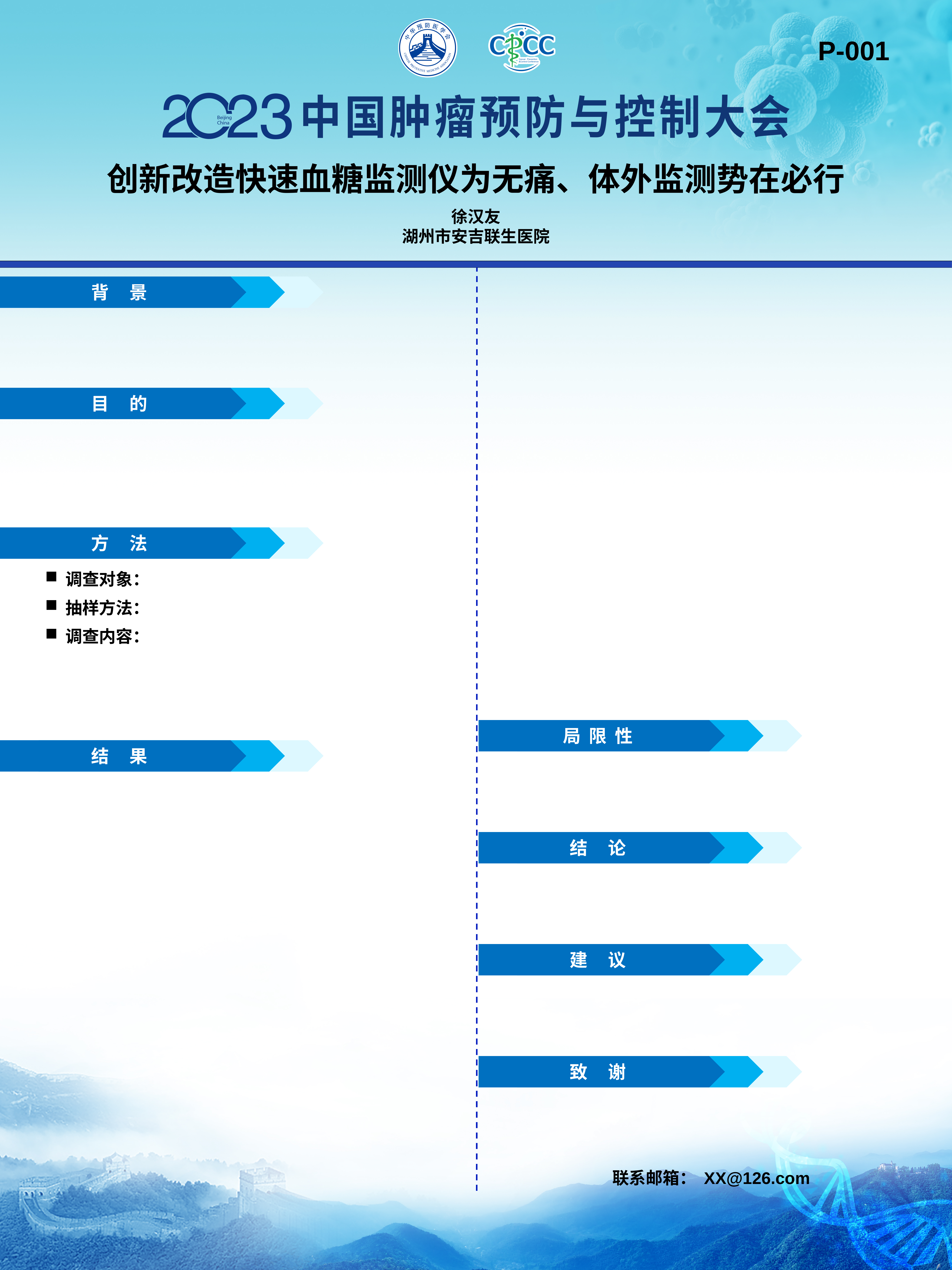

P-001
创新改造快速血糖监测仪为无痛、体外监测势在必行
徐汉友
湖州市安吉联生医院

背     景

目     的

方     法

调查对象：
抽样方法：
调查内容：
局  限  性

结     果

结     论

建     议

致     谢

联系邮箱： XX@126.com